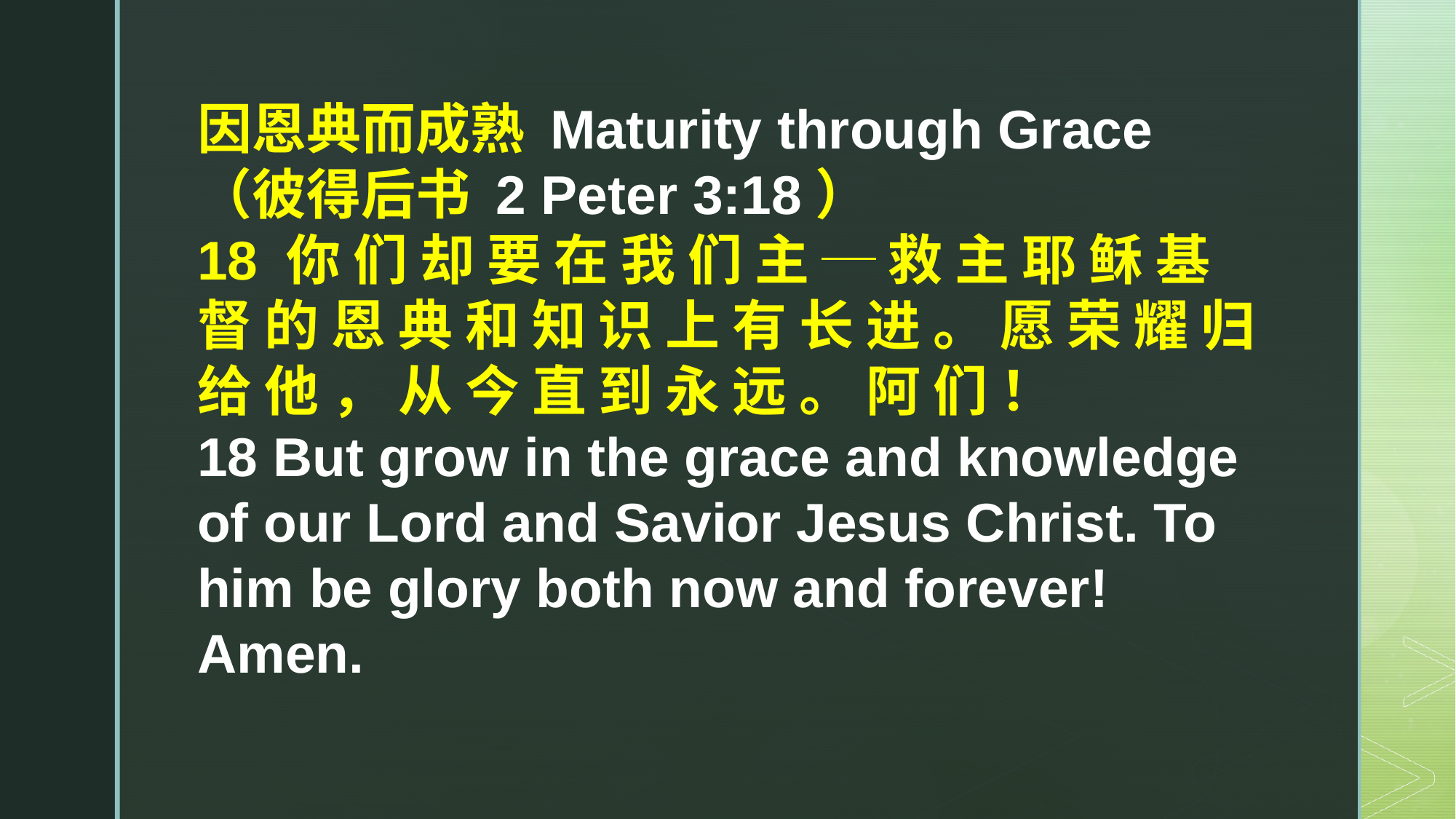

因恩典而成熟 Maturity through Grace
（彼得后书 2 Peter 3:18）
18 你 们 却 要 在 我 们 主 ─ 救 主 耶 稣 基 督 的 恩 典 和 知 识 上 有 长 进 。 愿 荣 耀 归 给 他 ， 从 今 直 到 永 远 。 阿 们 ！
18 But grow in the grace and knowledge of our Lord and Savior Jesus Christ. To him be glory both now and forever! Amen.